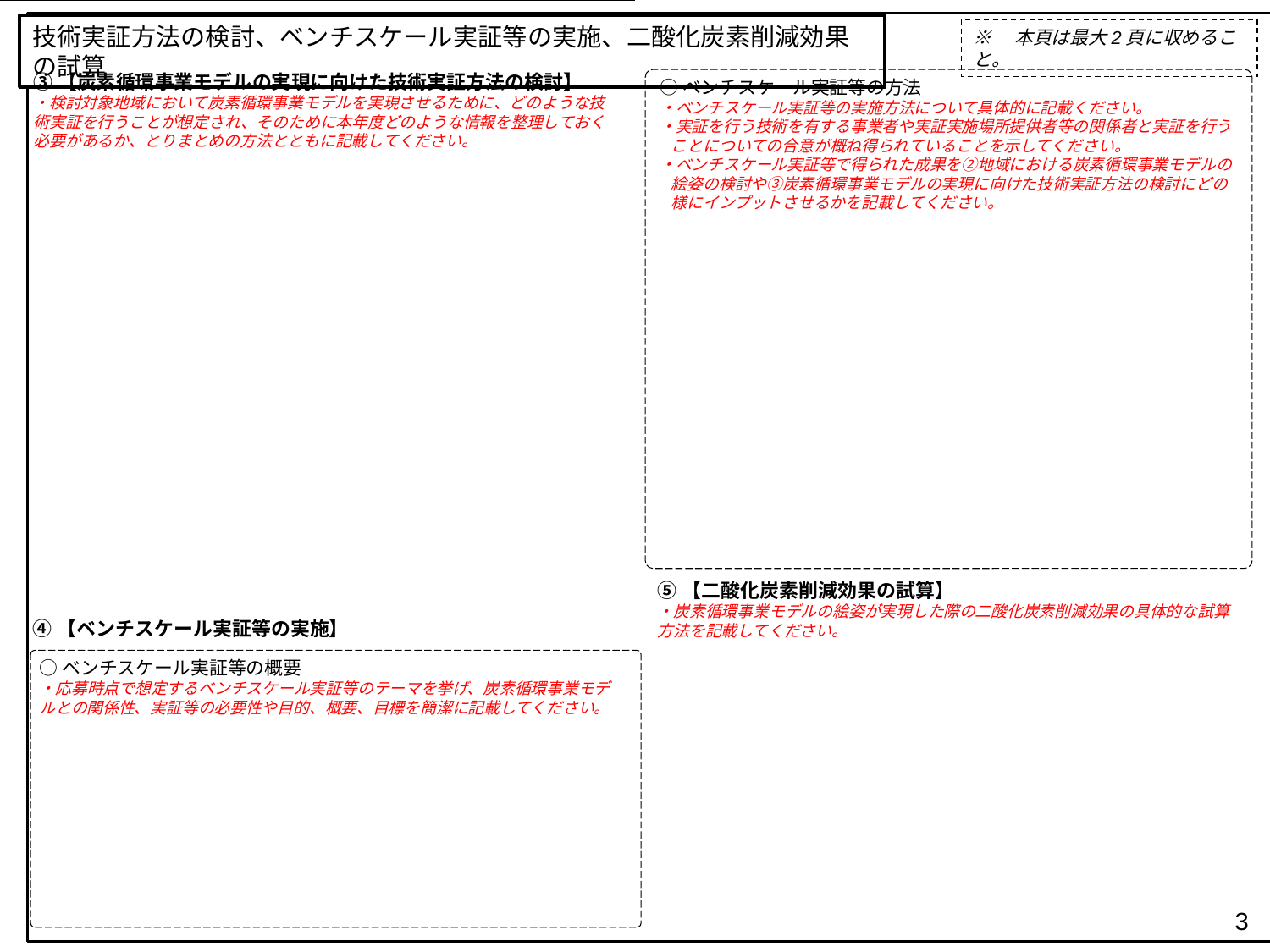

技術実証方法の検討、ベンチスケール実証等の実施、二酸化炭素削減効果の試算
※　本頁は最大2頁に収めること。

③【炭素循環事業モデルの実現に向けた技術実証方法の検討】
・検討対象地域において炭素循環事業モデルを実現させるために、どのような技術実証を行うことが想定され、そのために本年度どのような情報を整理しておく必要があるか、とりまとめの方法とともに記載してください。

○ベンチスケール実証等の方法
・ベンチスケール実証等の実施方法について具体的に記載ください。
・実証を行う技術を有する事業者や実証実施場所提供者等の関係者と実証を行うことについての合意が概ね得られていることを示してください。
・ベンチスケール実証等で得られた成果を②地域における炭素循環事業モデルの絵姿の検討や③炭素循環事業モデルの実現に向けた技術実証方法の検討にどの様にインプットさせるかを記載してください。

⑤【二酸化炭素削減効果の試算】
・炭素循環事業モデルの絵姿が実現した際の二酸化炭素削減効果の具体的な試算方法を記載してください。
④【ベンチスケール実証等の実施】
○ベンチスケール実証等の概要
・応募時点で想定するベンチスケール実証等のテーマを挙げ、炭素循環事業モデルとの関係性、実証等の必要性や目的、概要、目標を簡潔に記載してください。

3